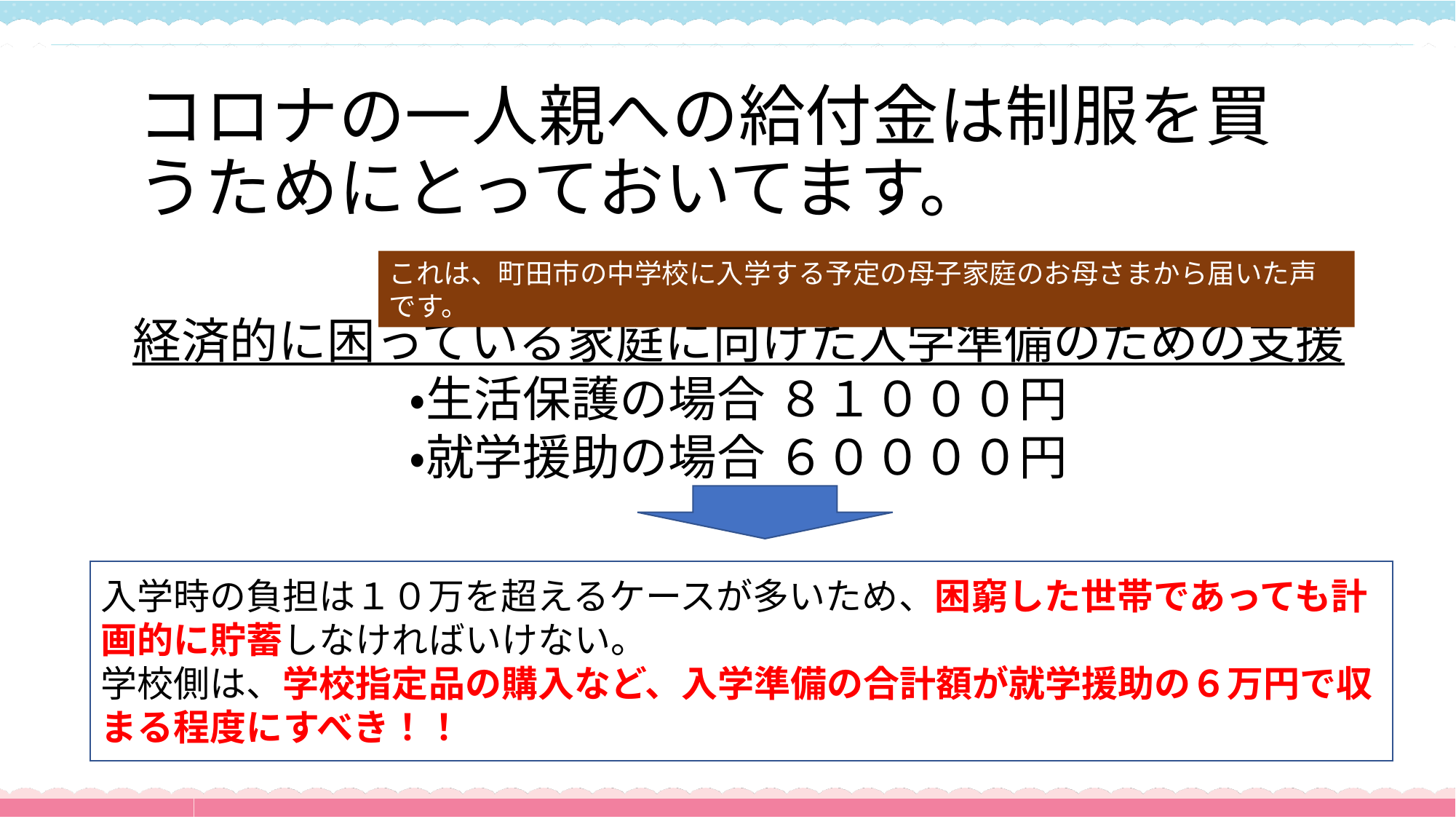

コロナの一人親への給付金は制服を買うためにとっておいてます。
これは、町田市の中学校に入学する予定の母子家庭のお母さまから届いた声です。
経済的に困っている家庭に向けた入学準備のための支援
・生活保護の場合 ８１０００円
・就学援助の場合 ６００００円

入学時の負担は１０万を超えるケースが多いため、困窮した世帯であっても計画的に貯蓄しなければいけない。
学校側は、学校指定品の購入など、入学準備の合計額が就学援助の６万円で収まる程度にすべき！！